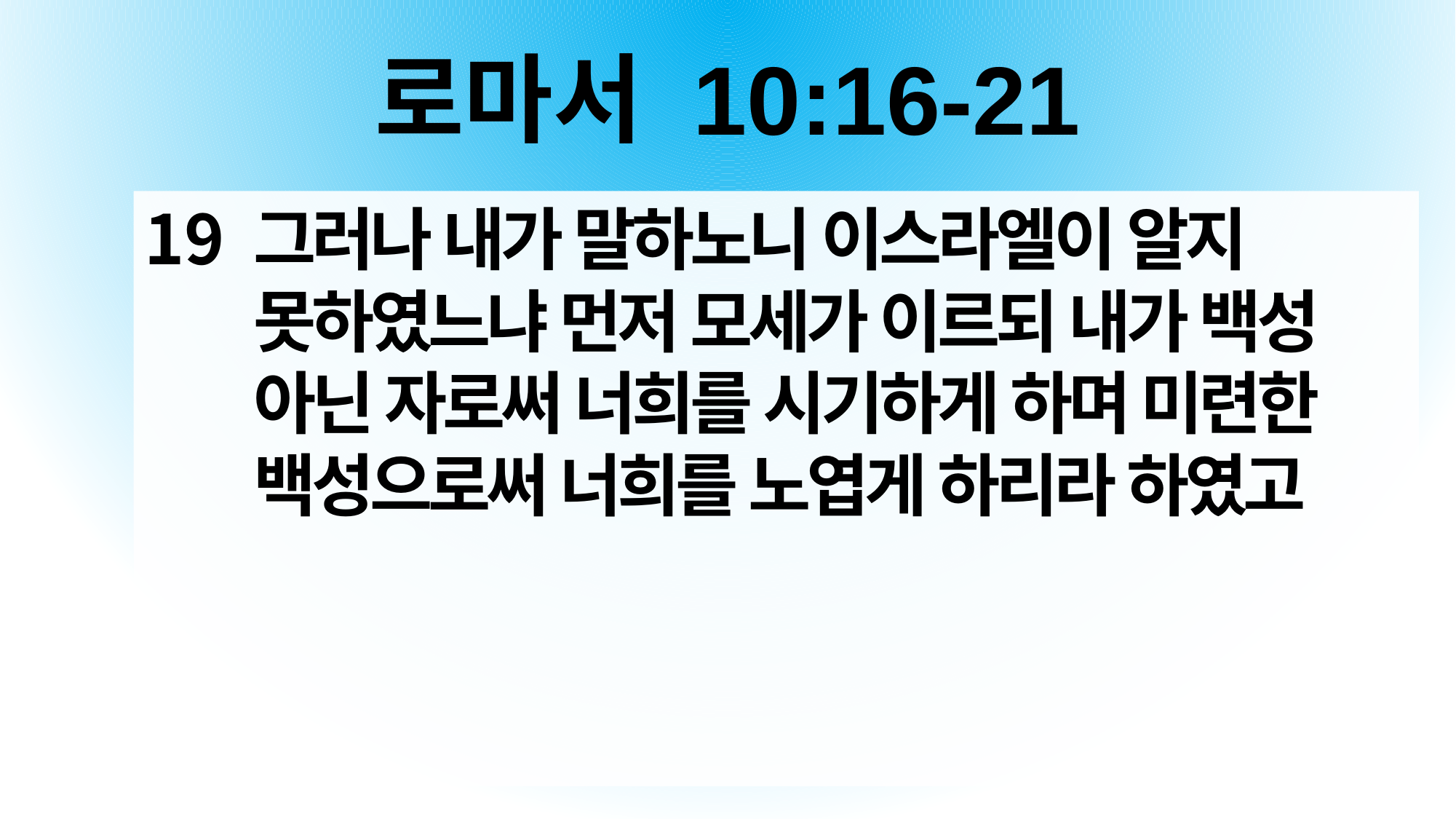

# 로마서 10:16-21
그러나 내가 말하노니 이스라엘이 알지 못하였느냐 먼저 모세가 이르되 내가 백성 아닌 자로써 너희를 시기하게 하며 미련한 백성으로써 너희를 노엽게 하리라 하였고